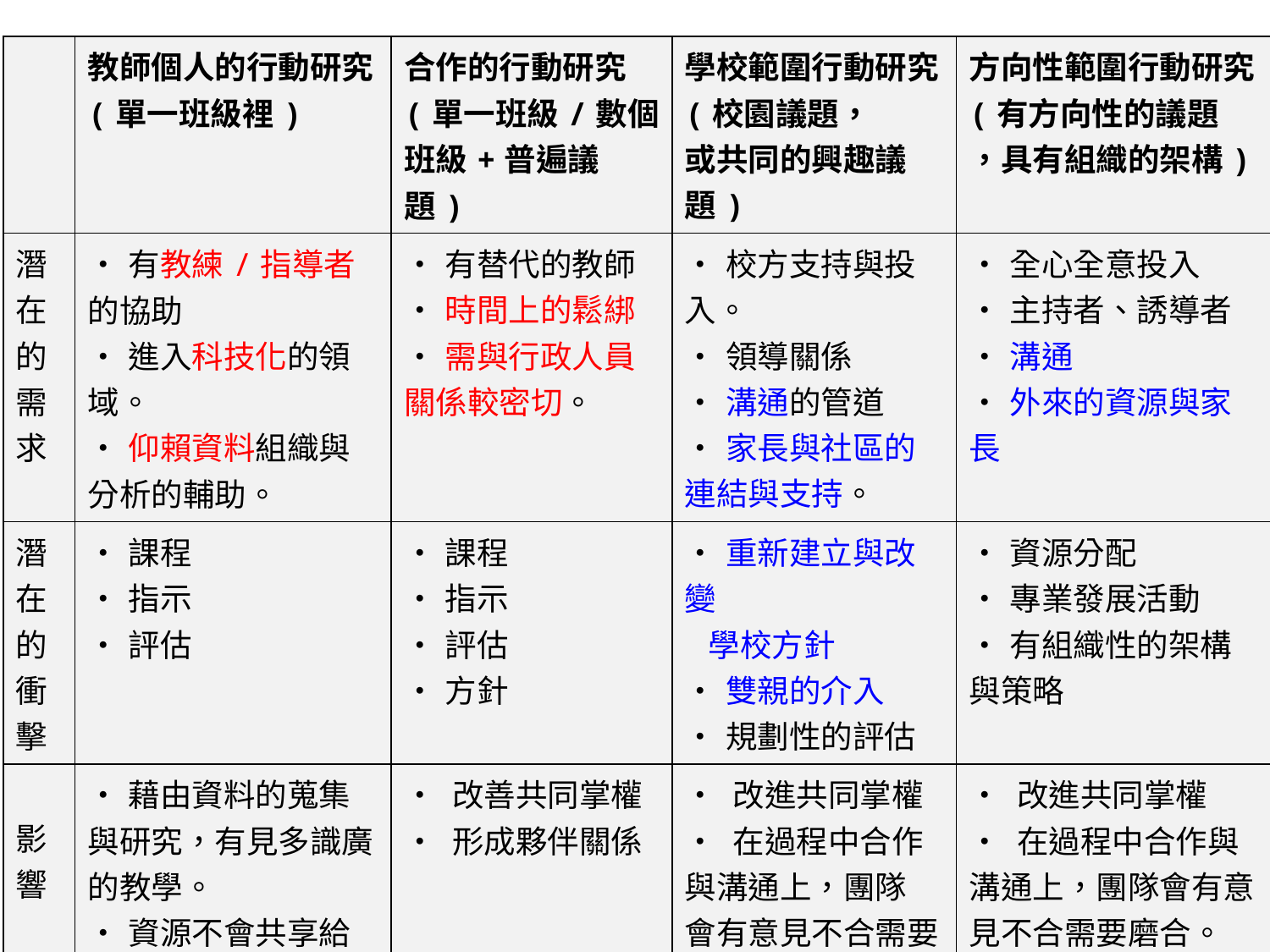

|  | 教師個人的行動研究 (單一班級裡) | 合作的行動研究 (單一班級/數個班級+普遍議題) | 學校範圍行動研究 (校園議題， 或共同的興趣議題) | 方向性範圍行動研究 (有方向性的議題 ，具有組織的架構) |
| --- | --- | --- | --- | --- |
| 潛在 的需求 | •有教練/指導者的協助 •進入科技化的領域。 •仰賴資料組織與分析的輔助。 | •有替代的教師 •時間上的鬆綁 •需與行政人員關係較密切。 | •校方支持與投入。 •領導關係 •溝通的管道 •家長與社區的 連結與支持。 | •全心全意投入 •主持者、誘導者 •溝通 •外來的資源與家長 |
| 潛在的衝擊 | •課程 •指示 •評估 | •課程 •指示 •評估 •方針 | •重新建立與改變 學校方針 •雙親的介入 •規劃性的評估 | •資源分配 •專業發展活動 •有組織性的架構與策略 |
| 影響 | •藉由資料的蒐集與研究，有見多識廣的教學。 •資源不會共享給 其他老師。 | • 改善共同掌權 • 形成夥伴關係 | • 改進共同掌權 • 在過程中合作與溝通上，團隊 會有意見不合需要磨合。 | • 改進共同掌權 • 在過程中合作與溝通上，團隊會有意見不合需要磨合。 •透過分享有不同的視野 |
11